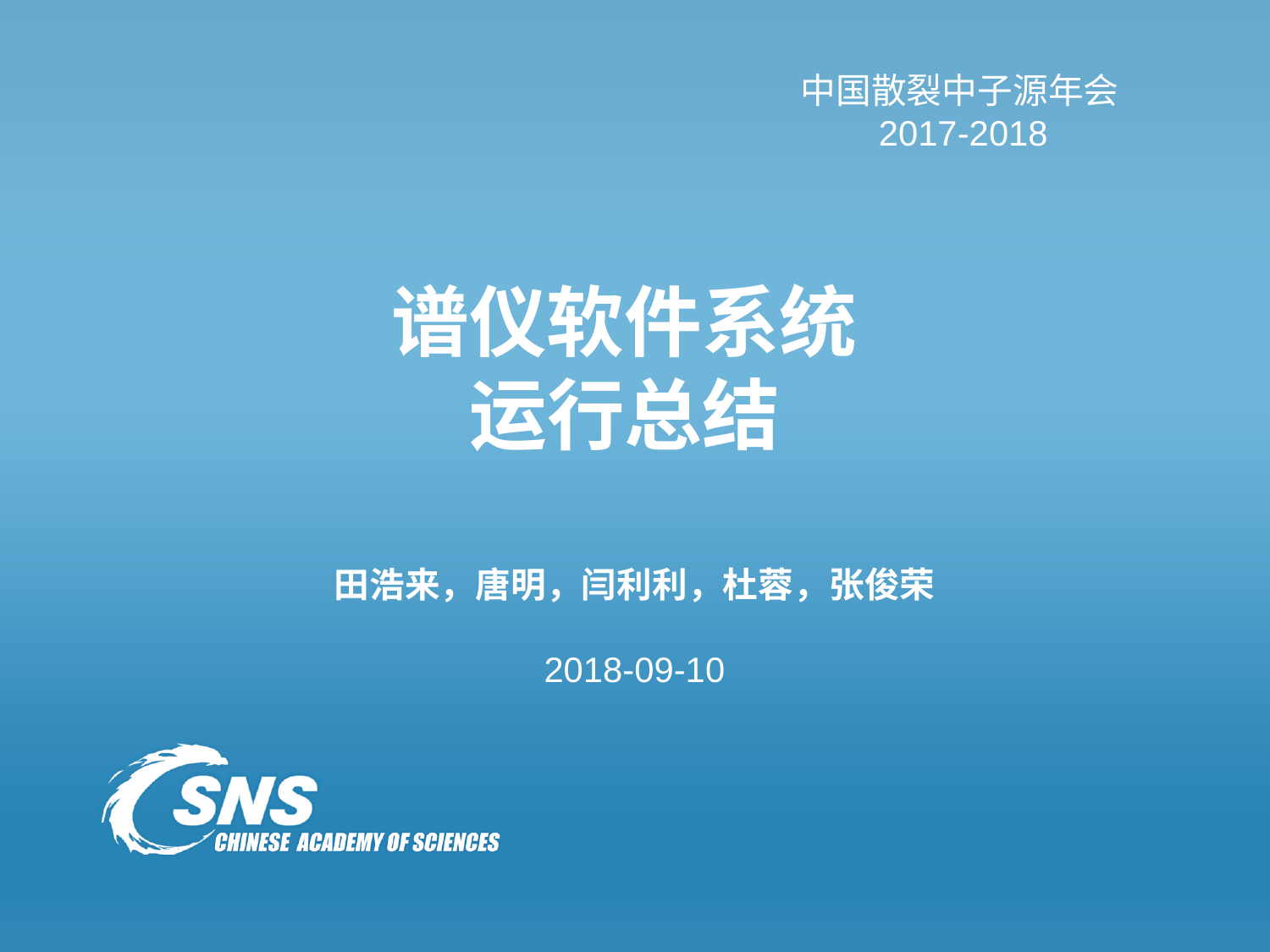

中国散裂中子源年会
2017-2018
# 谱仪软件系统 运行总结
田浩来，唐明，闫利利，杜蓉，张俊荣

2018-09-10